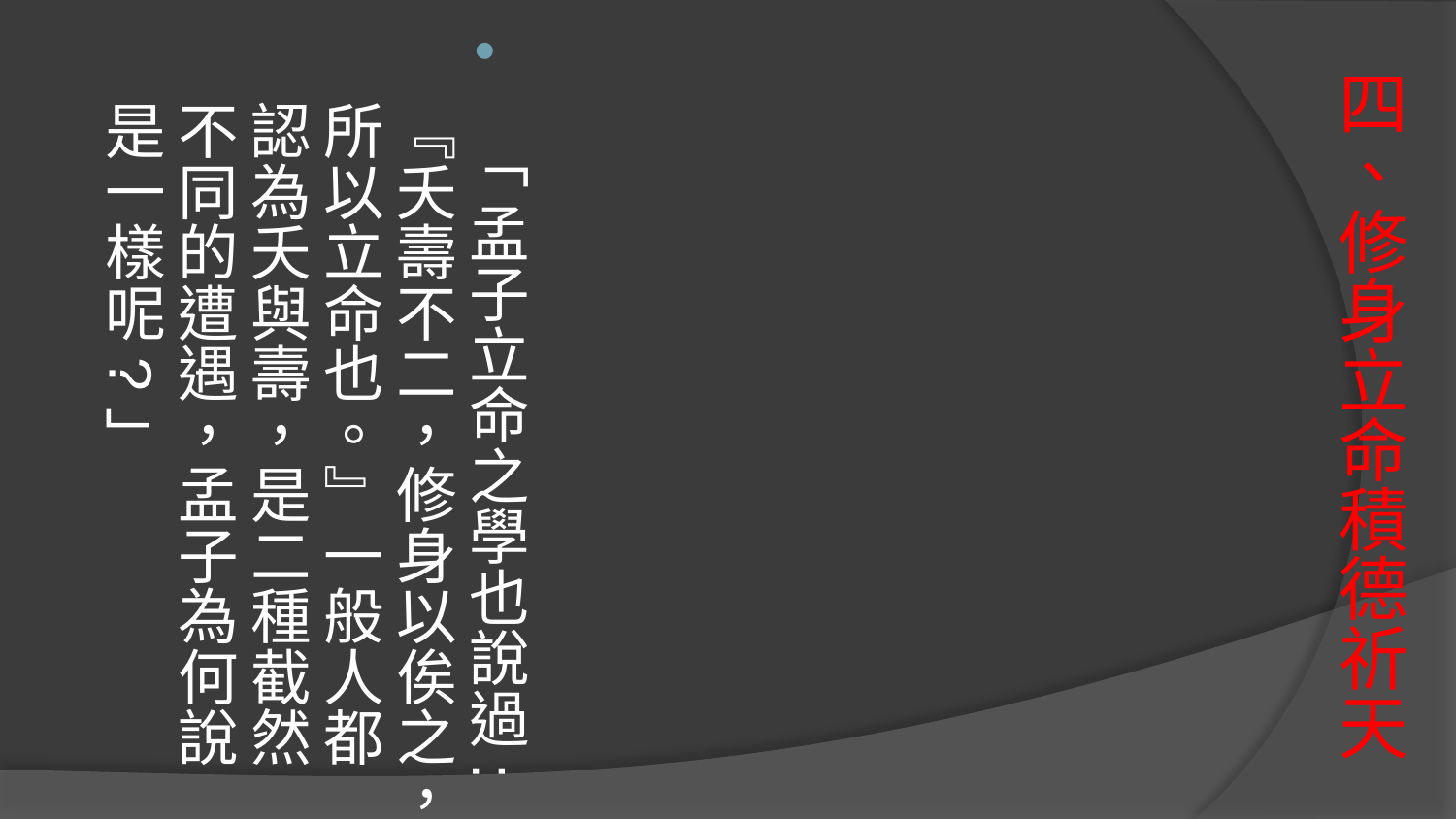

「 孟子立命之學也說過:『夭壽不二，修身以俟之，所以立命也。』一般人都認為夭與壽，是二種截然不同的遭遇，孟子為何說是一樣呢?」
# 四、修身立命積德祈天